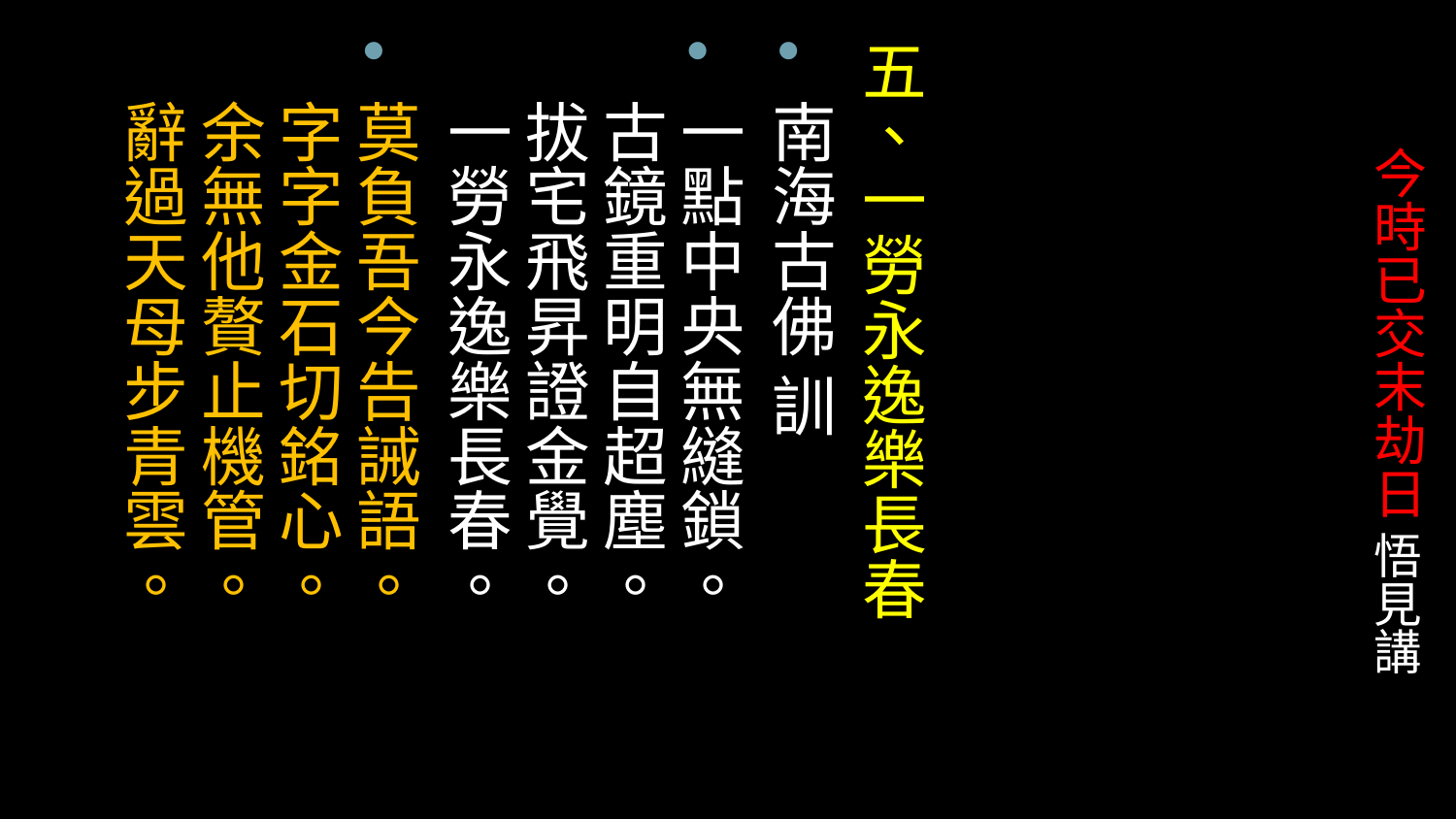

五、一勞永逸樂長春
南海古佛 訓
一點中央無縫鎖。
古鏡重明自超塵。
拔宅飛昇證金覺。
一勞永逸樂長春。
莫負吾今告誡語。
字字金石切銘心。
余無他贅止機管。
辭過天母步青雲。

# 今時已交末劫日 悟見講